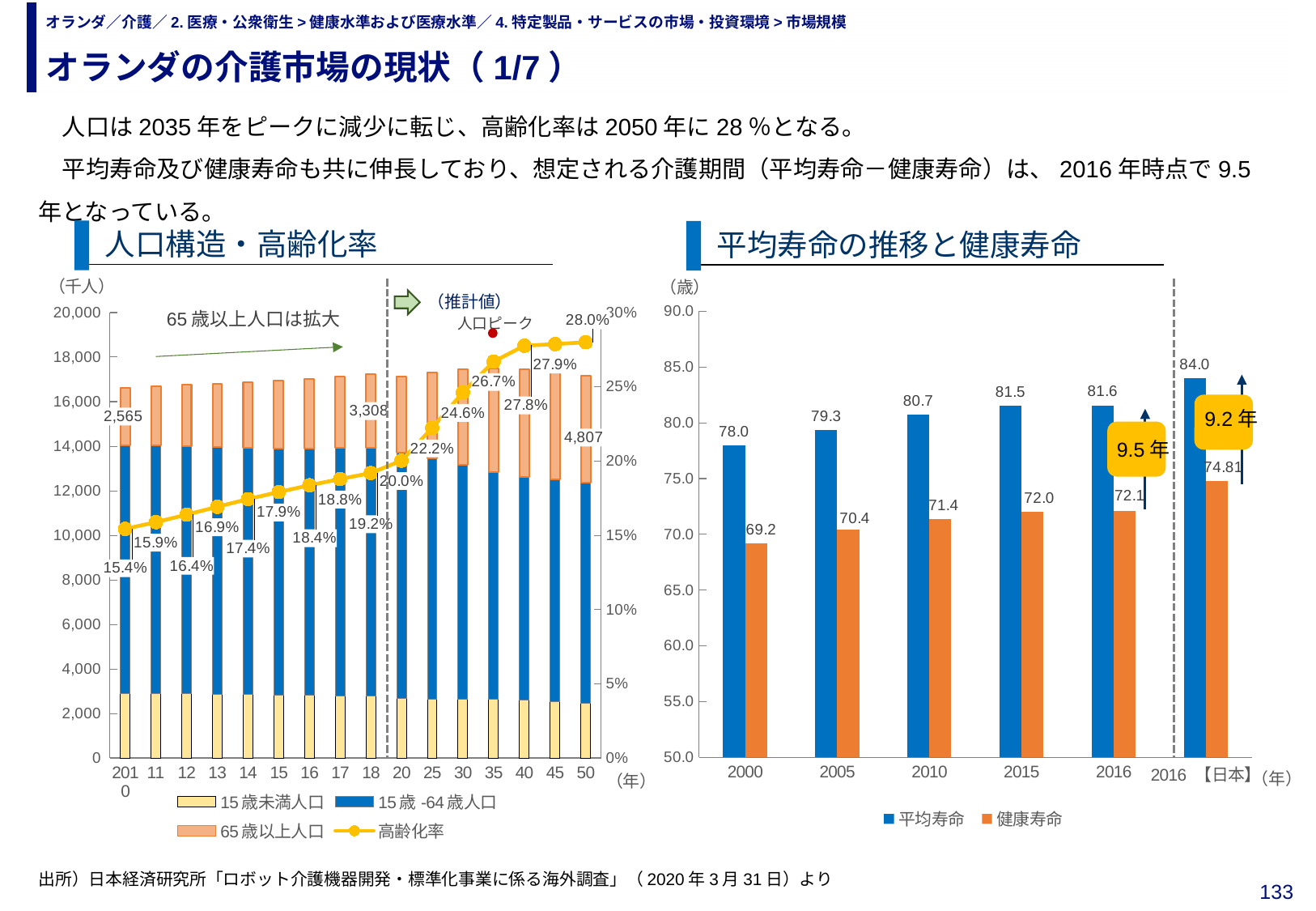

オランダの介護市場の現状（1/7）
# オランダ／介護／2.医療・公衆衛生>健康水準および医療水準／4.特定製品・サービスの市場・投資環境>市場規模
　人口は2035年をピークに減少に転じ、高齢化率は2050年に28％となる。
　平均寿命及び健康寿命も共に伸長しており、想定される介護期間（平均寿命－健康寿命）は、2016年時点で9.5年となっている。
人口構造・高齢化率

平均寿命の推移と健康寿命

### Chart

| Category | 平均寿命 | 健康寿命 |
|---|---|---|
| 2000 | 77.98780487804879 | 69.2 |
| 2005 | 79.34634146341465 | 70.4 |
| 2010 | 80.70243902439024 | 71.4 |
| 2015 | 81.509756097561 | 72.0 |
| 2016 | 81.5609756097561 | 72.1 |
| 2016 【日本】 | 83.98 | 74.81 |
（歳）

[unsupported chart]

（推計値）

65歳以上人口は拡大
人口ピーク

9.2年

9.5年
（年）
（年）
出所）日本経済研究所「ロボット介護機器開発・標準化事業に係る海外調査」（2020年3月31日）より